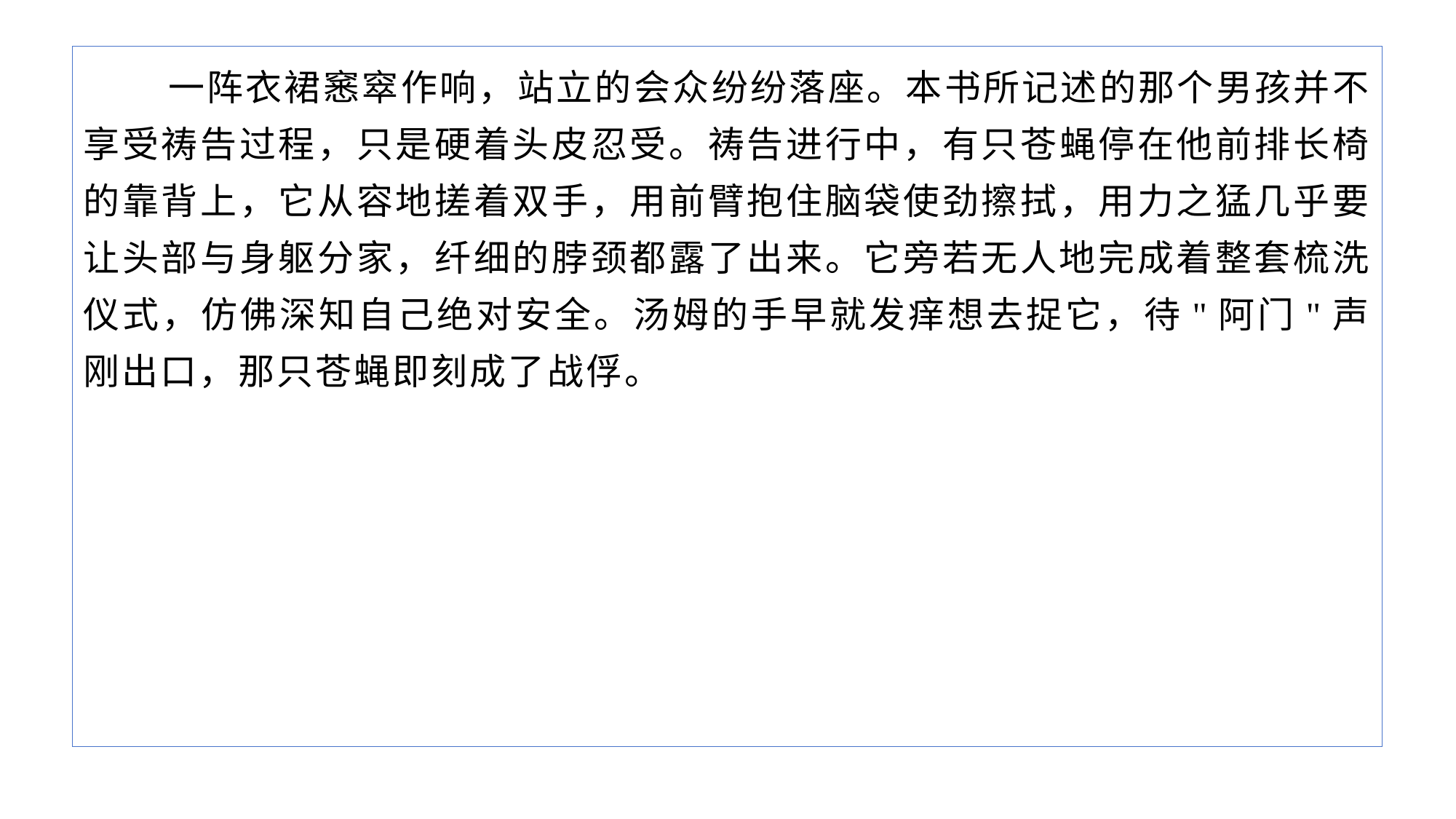

一阵衣裙窸窣作响，站立的会众纷纷落座。本书所记述的那个男孩并不享受祷告过程，只是硬着头皮忍受。祷告进行中，有只苍蝇停在他前排长椅的靠背上，它从容地搓着双手，用前臂抱住脑袋使劲擦拭，用力之猛几乎要让头部与身躯分家，纤细的脖颈都露了出来。它旁若无人地完成着整套梳洗仪式，仿佛深知自己绝对安全。汤姆的手早就发痒想去捉它，待"阿门"声刚出口，那只苍蝇即刻成了战俘。